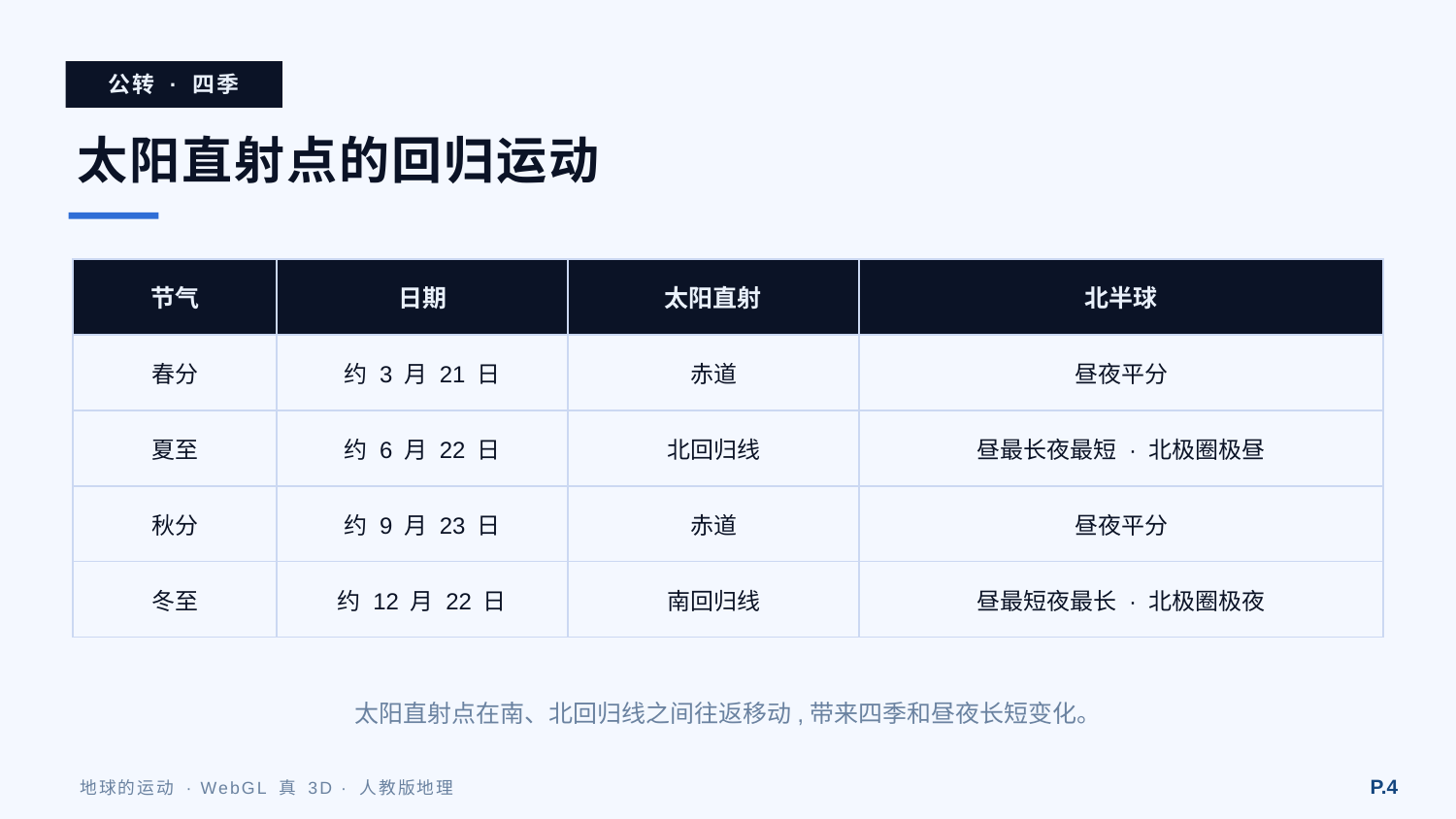

公转 · 四季

太阳直射点的回归运动

| 节气 | 日期 | 太阳直射 | 北半球 |
| --- | --- | --- | --- |
| 春分 | 约 3 月 21 日 | 赤道 | 昼夜平分 |
| 夏至 | 约 6 月 22 日 | 北回归线 | 昼最长夜最短 · 北极圈极昼 |
| 秋分 | 约 9 月 23 日 | 赤道 | 昼夜平分 |
| 冬至 | 约 12 月 22 日 | 南回归线 | 昼最短夜最长 · 北极圈极夜 |
太阳直射点在南、北回归线之间往返移动,带来四季和昼夜长短变化。
P.4
地球的运动 · WebGL 真 3D · 人教版地理